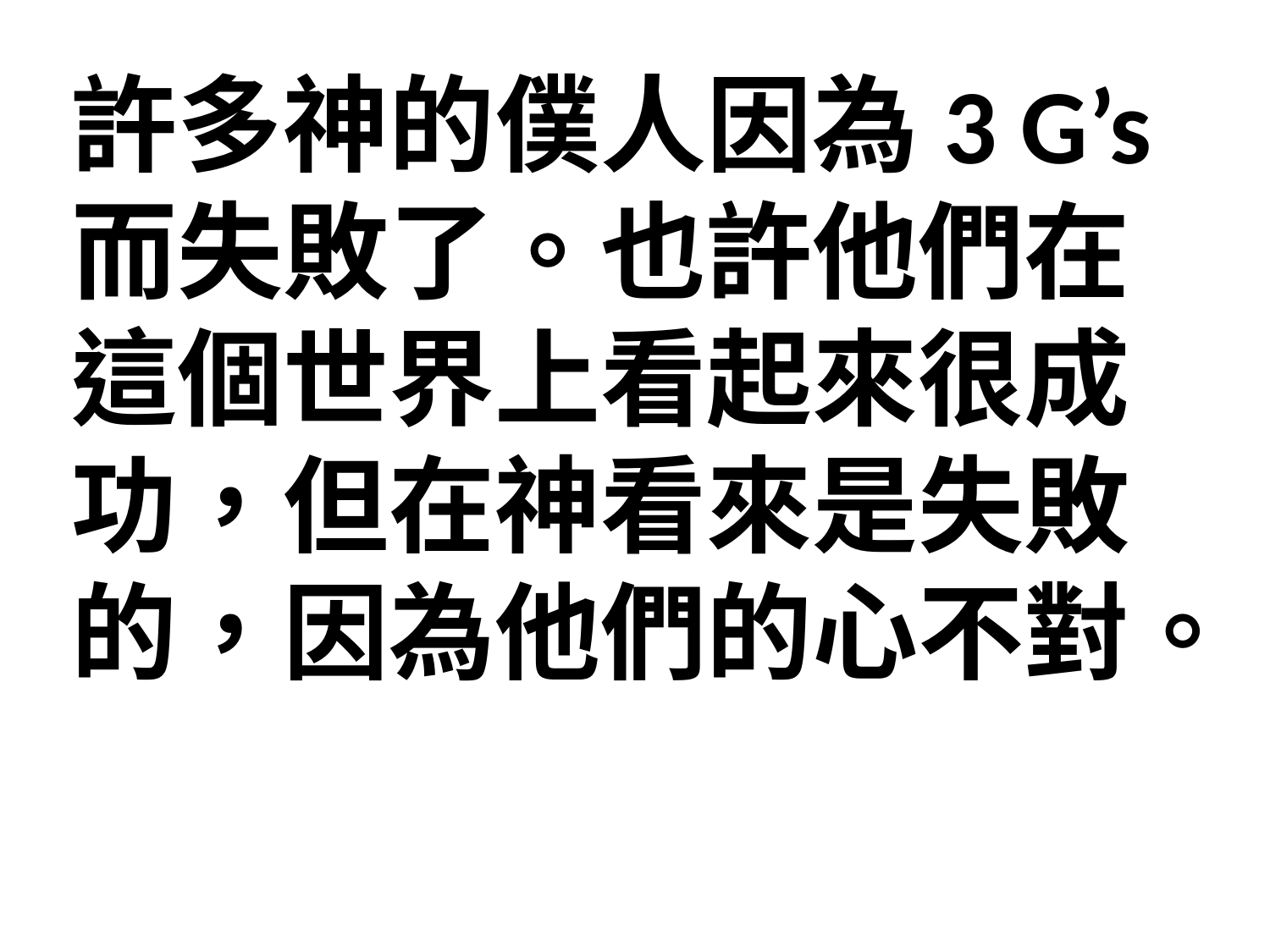

許多神的僕人因為3 G’s而失敗了。也許他們在這個世界上看起來很成功，但在神看來是失敗的，因為他們的心不對。